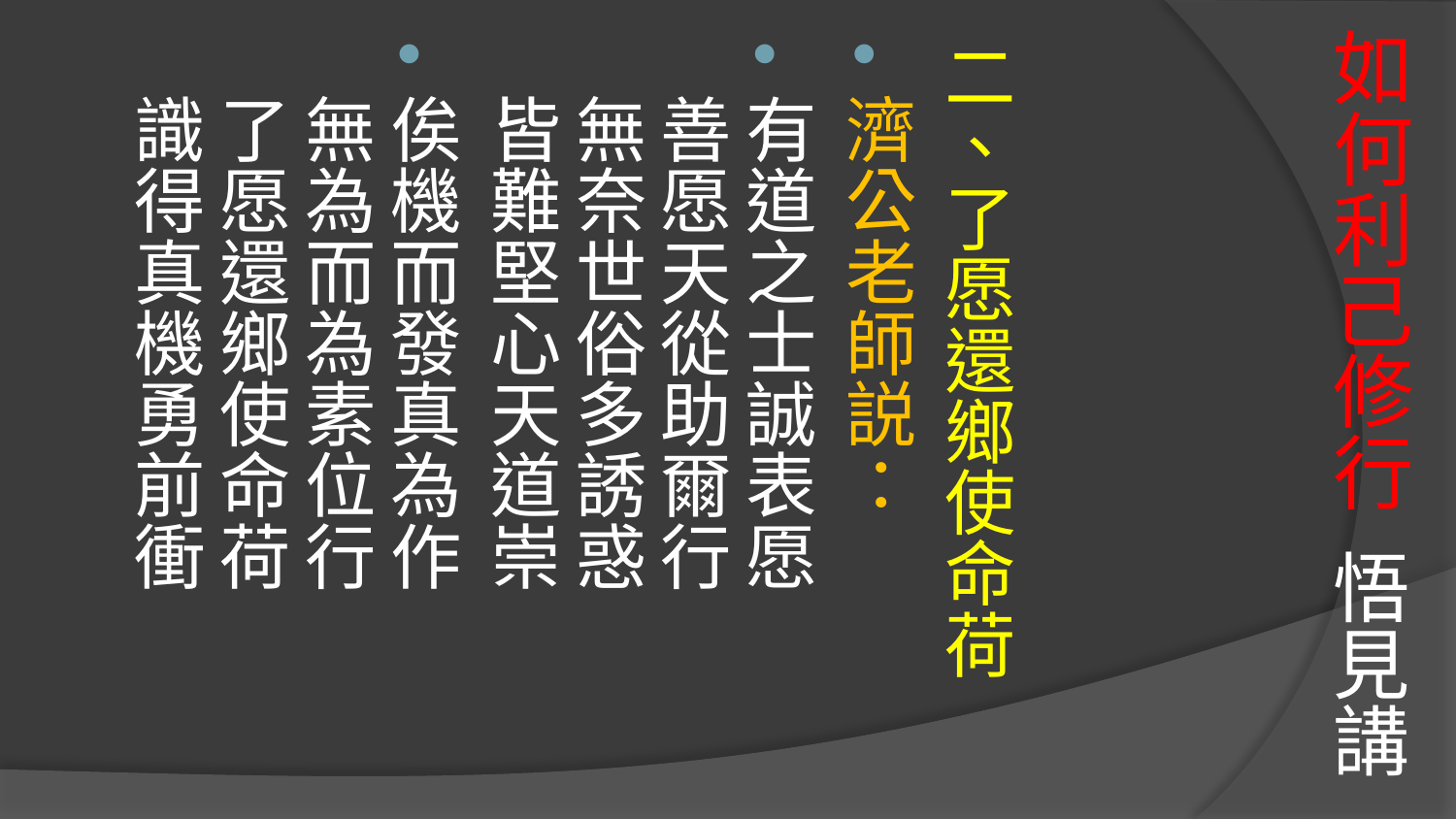

# 如何利己修行  悟見講
二、了愿還鄉使命荷
濟公老師説：
有道之士誠表愿　　
善愿天從助爾行　　
無奈世俗多誘惑　　
皆難堅心天道崇
俟機而發真為作　　
無為而為素位行
了愿還鄉使命荷　　
識得真機勇前衝